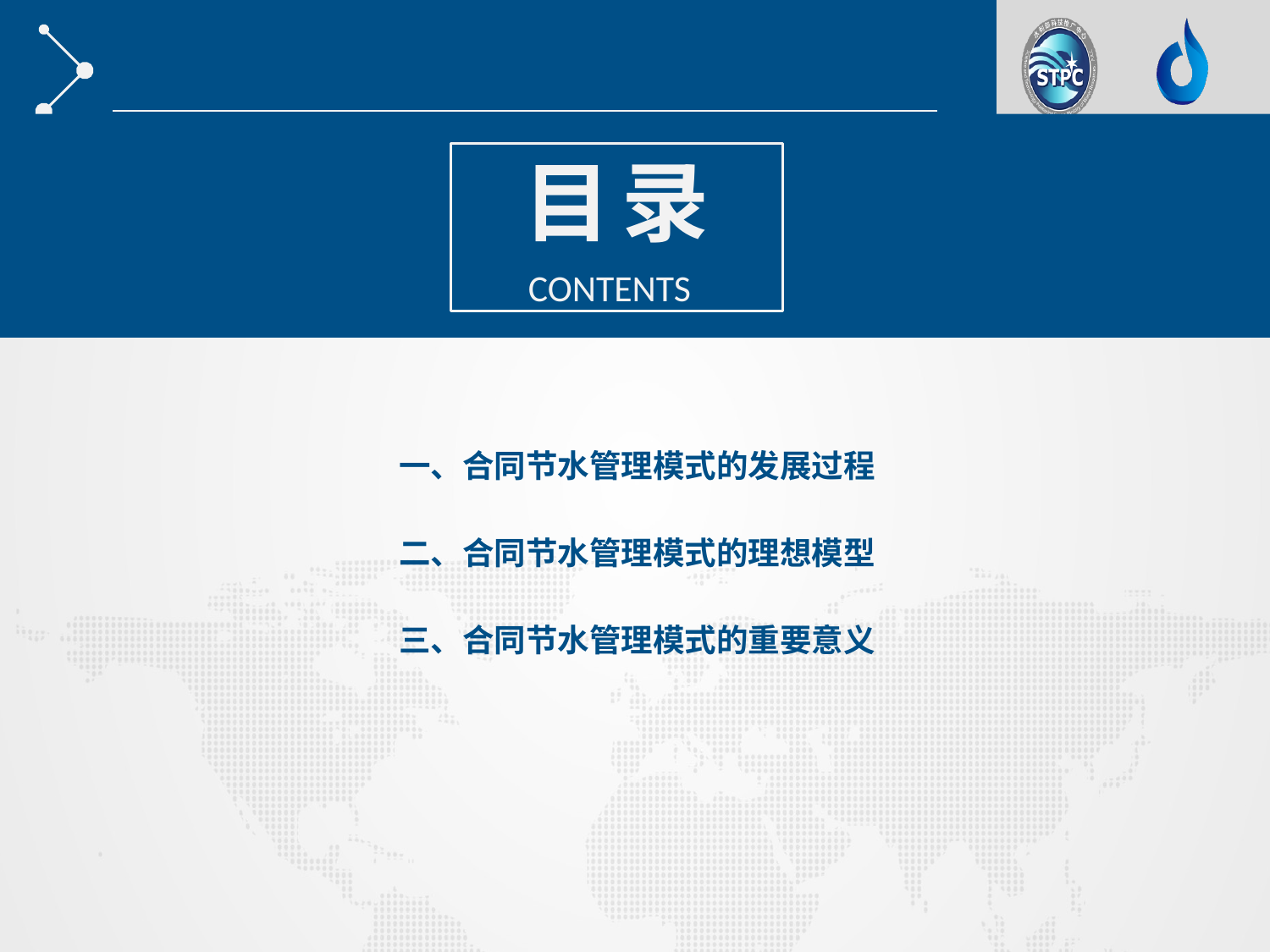

目录

CONTENTS
一、合同节水管理模式的发展过程
二、合同节水管理模式的理想模型
三、合同节水管理模式的重要意义